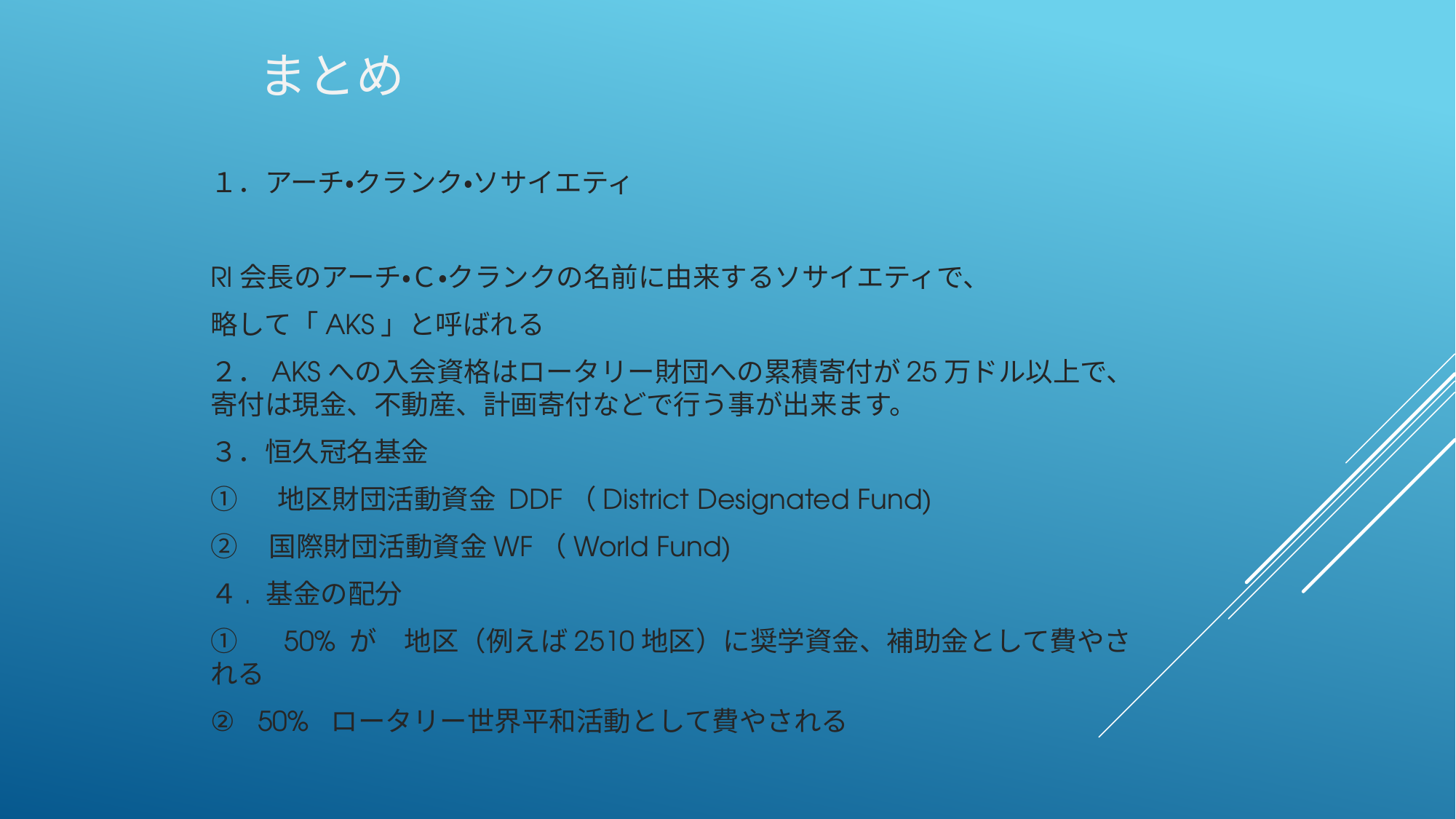

まとめ

１．アーチ・クランク・ソサイエティ

RI会長のアーチ・Ｃ・クランクの名前に由来するソサイエティで、
略して「AKS」と呼ばれる
２．AKSへの入会資格はロータリー財団への累積寄付が25万ドル以上で、寄付は現金、不動産、計画寄付などで行う事が出来ます。
３．恒久冠名基金
① 　地区財団活動資金 DDF（District Designated Fund)
②    国際財団活動資金WF（World Fund)
４. 基金の配分
① 　50% が　地区（例えば2510地区）に奨学資金、補助金として費やされる
②   50%  ロータリー世界平和活動として費やされる